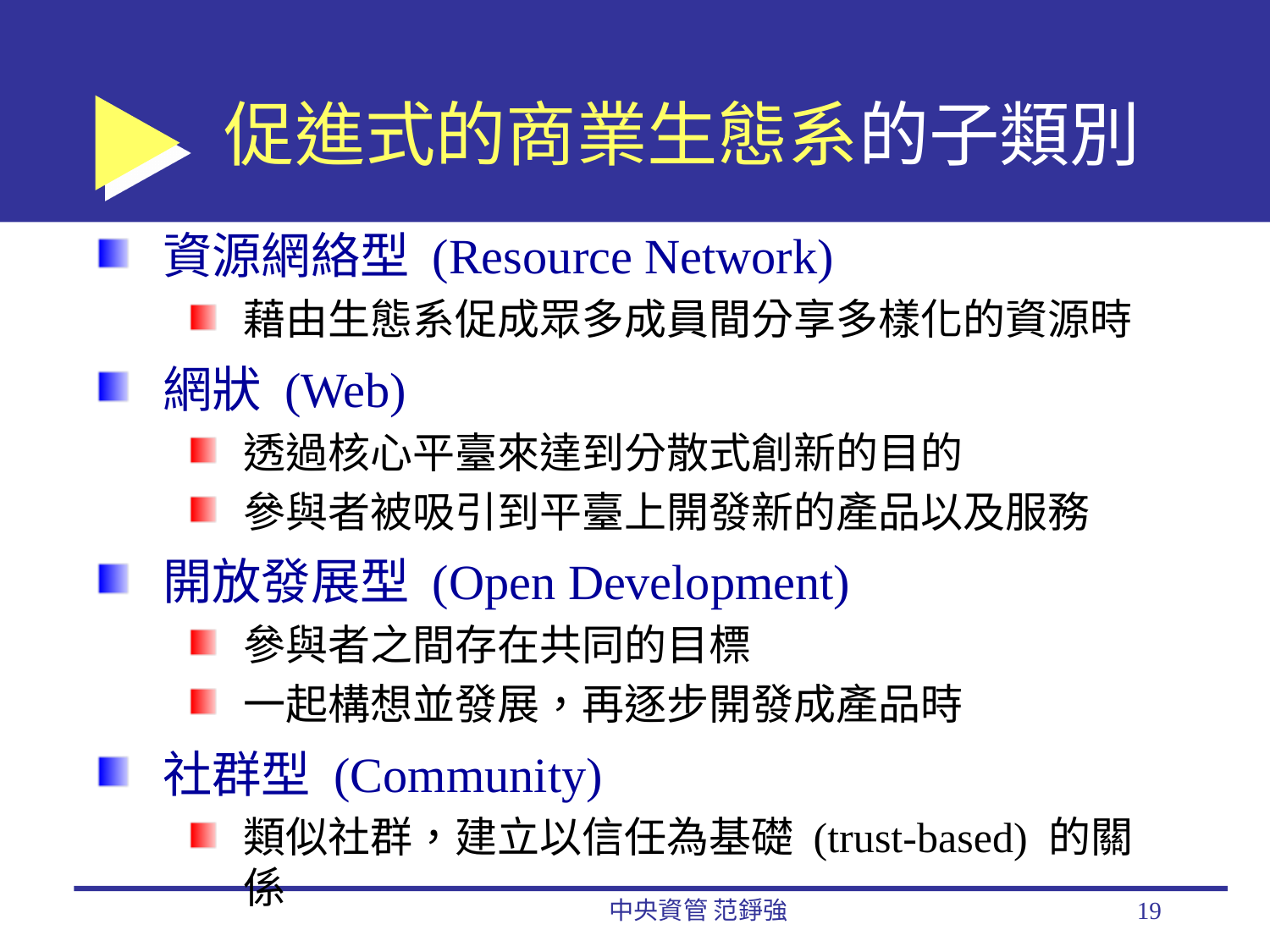

# 促進式的商業生態系的子類別
資源網絡型 (Resource Network)
藉由生態系促成眾多成員間分享多樣化的資源時
網狀 (Web)
透過核心平臺來達到分散式創新的目的
參與者被吸引到平臺上開發新的產品以及服務
開放發展型 (Open Development)
參與者之間存在共同的目標
一起構想並發展，再逐步開發成產品時
社群型 (Community)
類似社群，建立以信任為基礎 (trust-based) 的關係

中央資管 范錚強
19